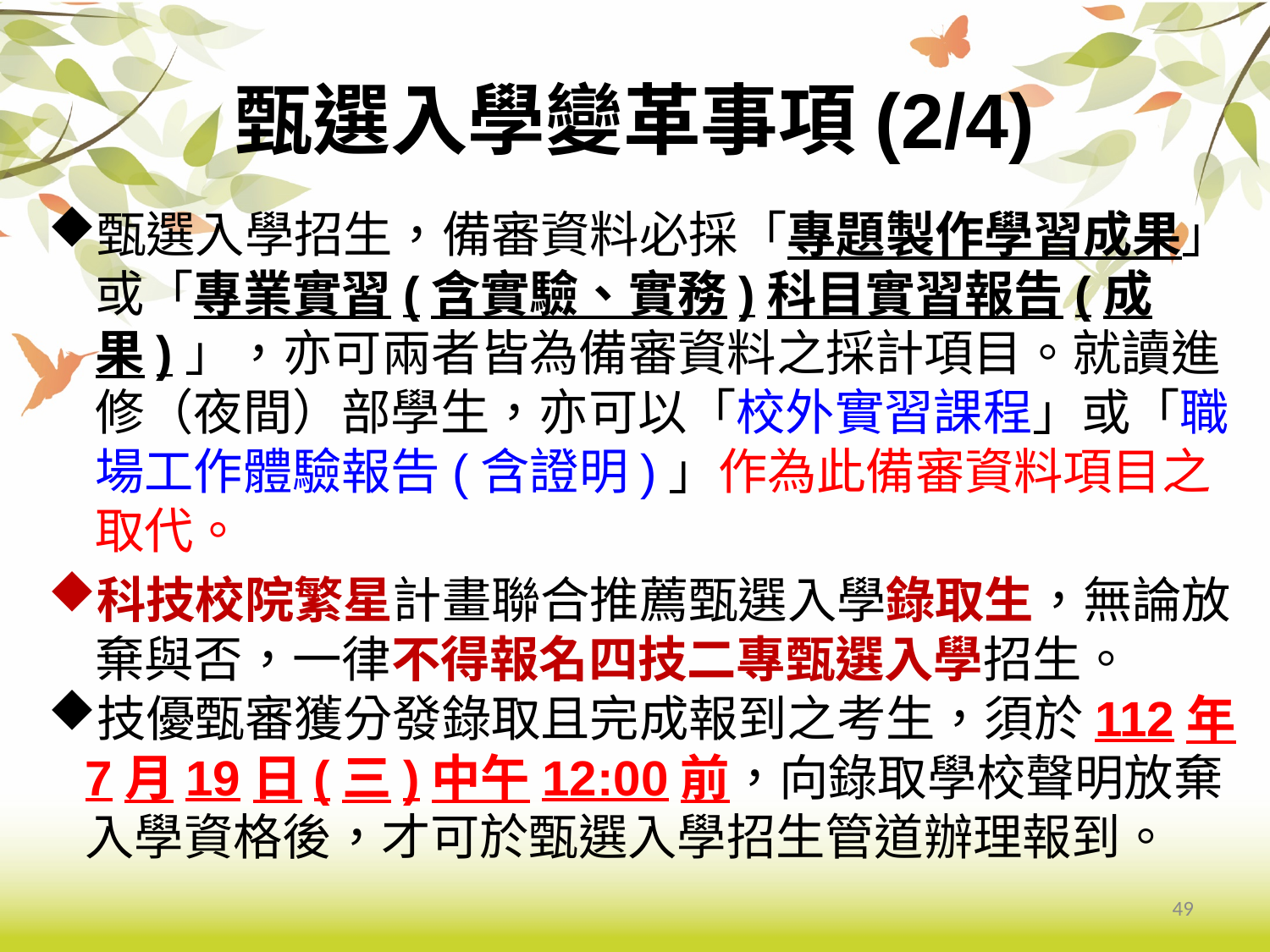

# 甄選入學變革事項(2/4)
甄選入學招生，備審資料必採「專題製作學習成果」或「專業實習(含實驗、實務)科目實習報告(成果)」，亦可兩者皆為備審資料之採計項目。就讀進修（夜間）部學生，亦可以「校外實習課程」或「職場工作體驗報告(含證明)」作為此備審資料項目之取代。
科技校院繁星計畫聯合推薦甄選入學錄取生，無論放棄與否，一律不得報名四技二專甄選入學招生。
技優甄審獲分發錄取且完成報到之考生，須於112年7月19日(三)中午12:00前，向錄取學校聲明放棄入學資格後，才可於甄選入學招生管道辦理報到。
49